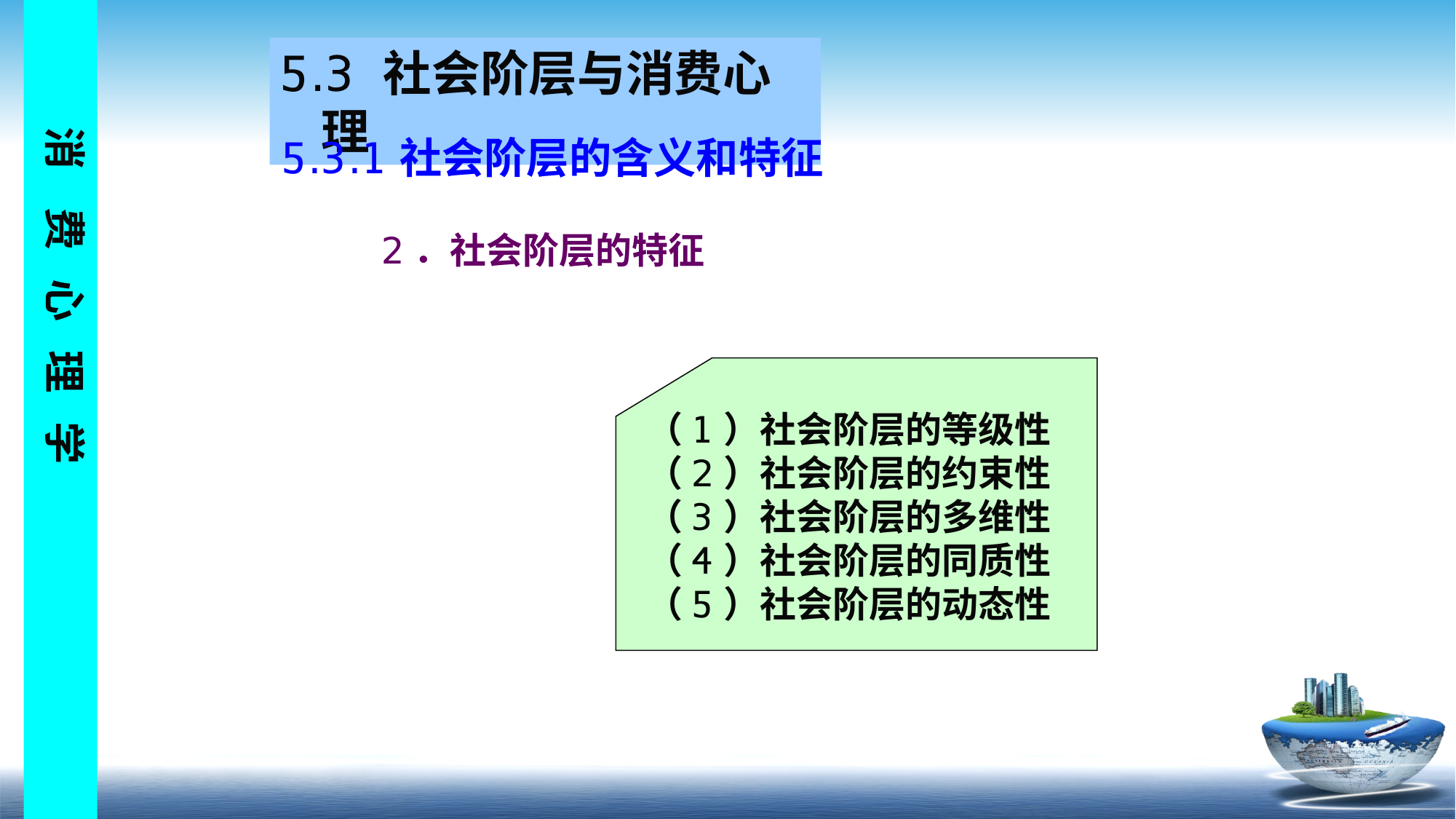

5.3 社会阶层与消费心理
5.3.1社会阶层的含义和特征

2．社会阶层的特征

（1）社会阶层的等级性
（2）社会阶层的约束性
（3）社会阶层的多维性
（4）社会阶层的同质性
（5）社会阶层的动态性